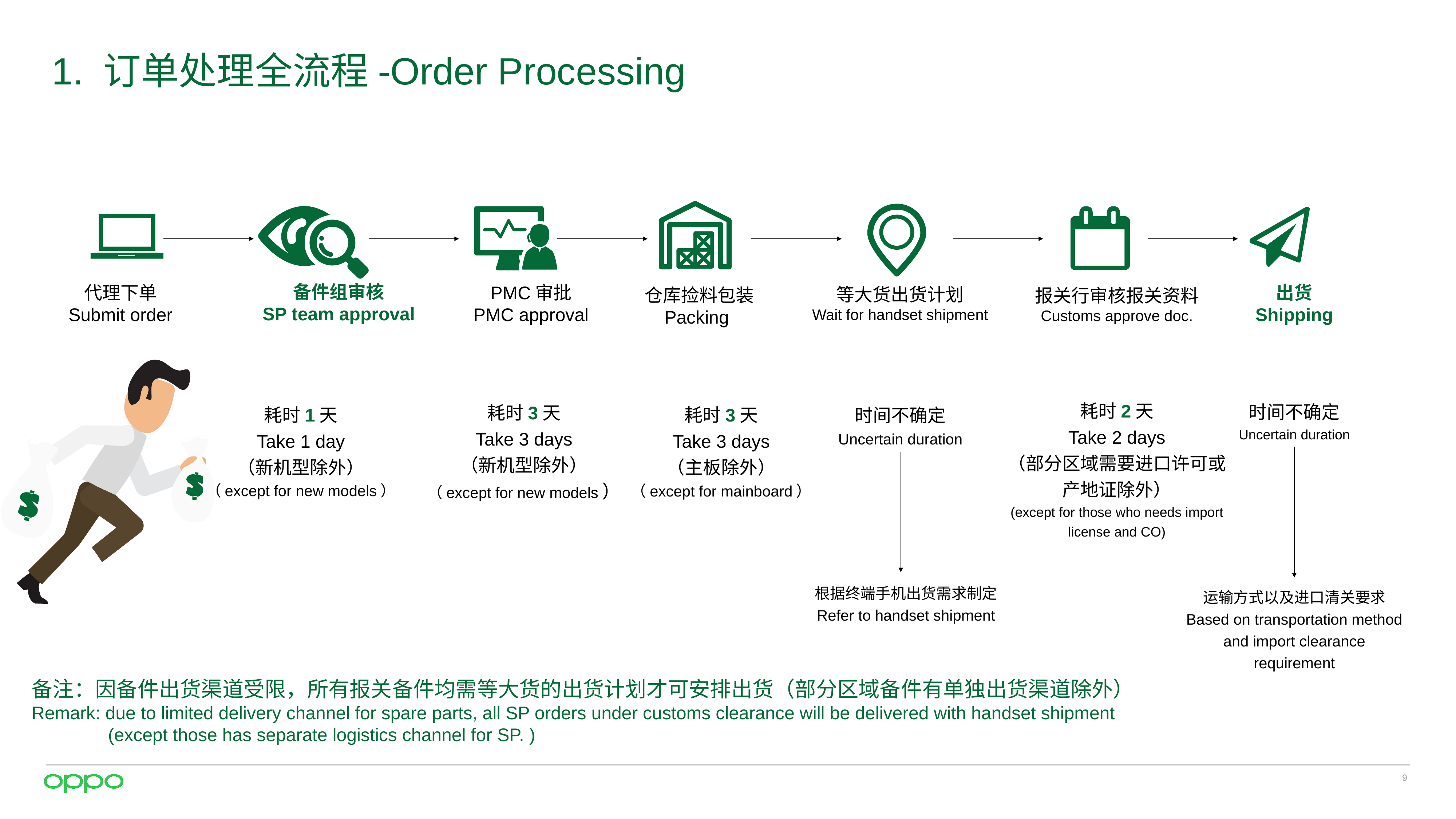

# 1. 订单处理全流程-Order Processing

备件组审核
SP team approval
PMC审批
PMC approval
出货
Shipping
代理下单
Submit order
等大货出货计划
Wait for handset shipment
仓库捡料包装
Packing
报关行审核报关资料
Customs approve doc.

时间不确定
Uncertain duration
耗时3天
Take 3 days
（主板除外）
（except for mainboard）
耗时3天
Take 3 days
（新机型除外）
（except for new models）
时间不确定
Uncertain duration
耗时1天
Take 1 day
（新机型除外）
（except for new models）
耗时2天
Take 2 days
（部分区域需要进口许可或产地证除外）
(except for those who needs import license and CO)

根据终端手机出货需求制定
Refer to handset shipment
运输方式以及进口清关要求
Based on transportation method and import clearance requirement
备注：因备件出货渠道受限，所有报关备件均需等大货的出货计划才可安排出货（部分区域备件有单独出货渠道除外）
Remark: due to limited delivery channel for spare parts, all SP orders under customs clearance will be delivered with handset shipment
               (except those has separate logistics channel for SP. )